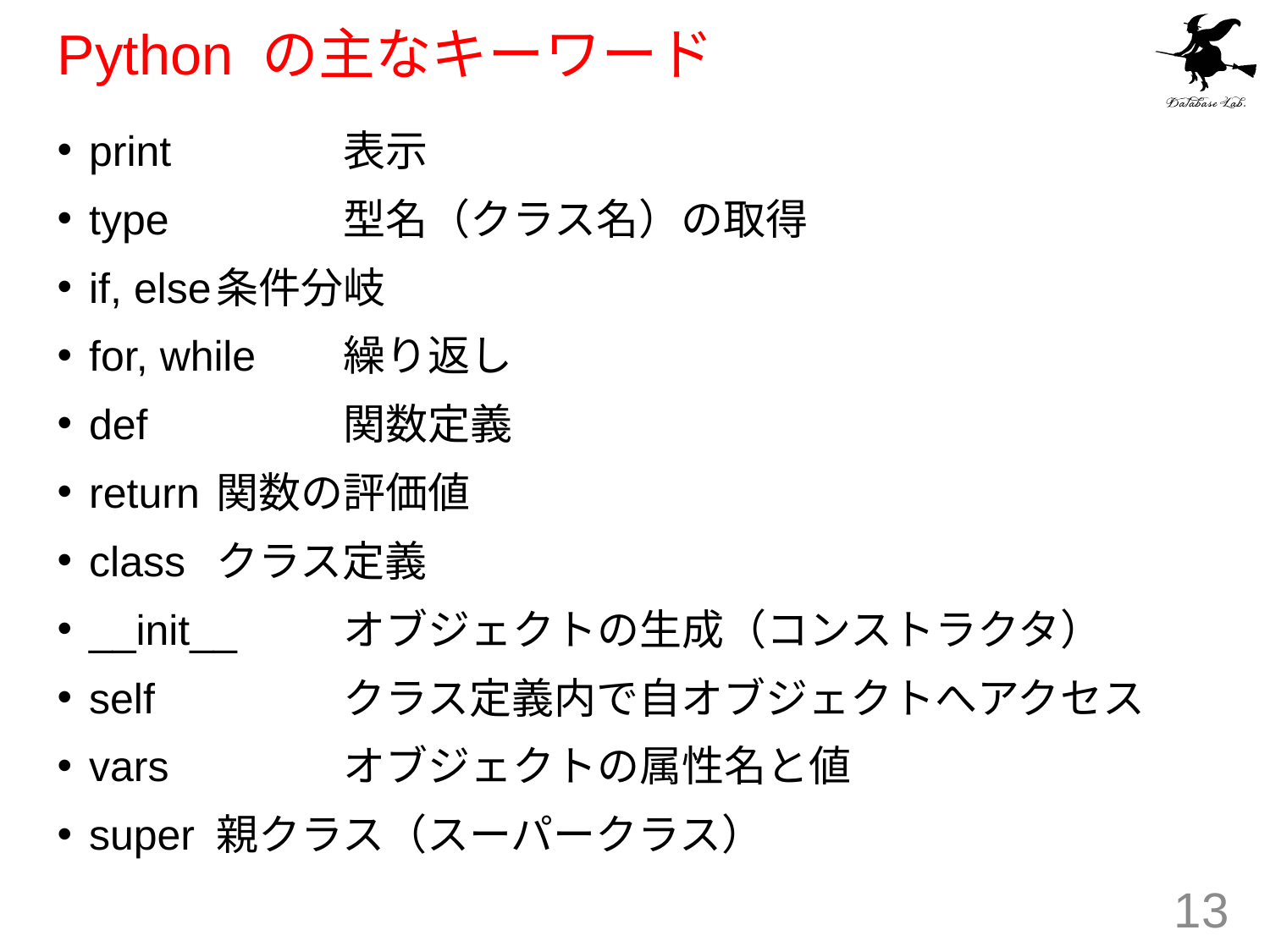

# Python の主なキーワード
print		表示
type		型名（クラス名）の取得
if, else	条件分岐
for, while	繰り返し
def		関数定義
return	関数の評価値
class	クラス定義
__init__	オブジェクトの生成（コンストラクタ）
self		クラス定義内で自オブジェクトへアクセス
vars		オブジェクトの属性名と値
super	親クラス（スーパークラス）
13